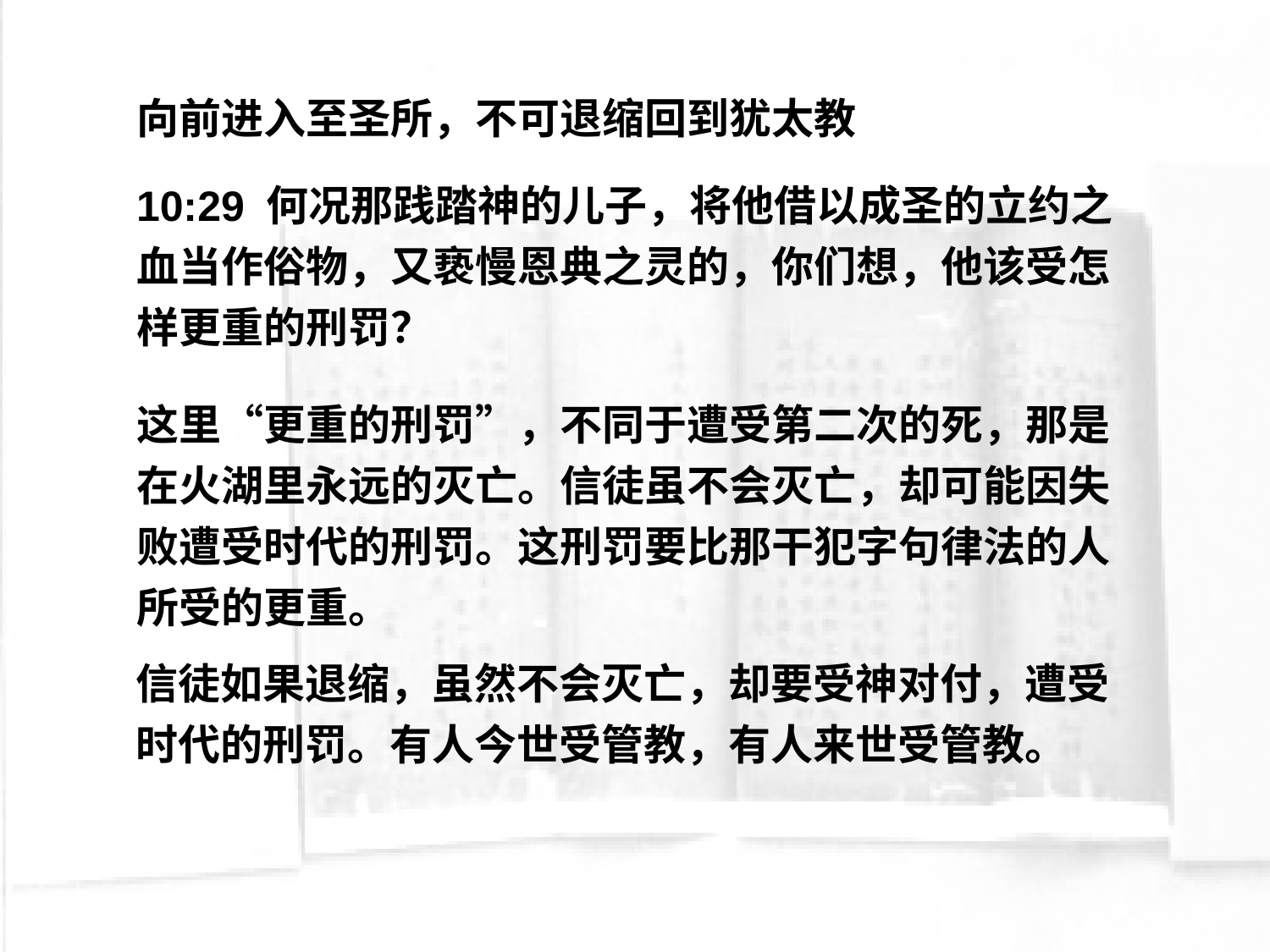

向前进入至圣所，不可退缩回到犹太教
10:29 何况那践踏神的儿子，将他借以成圣的立约之血当作俗物，又亵慢恩典之灵的，你们想，他该受怎样更重的刑罚？
这里“更重的刑罚”，不同于遭受第二次的死，那是在火湖里永远的灭亡。信徒虽不会灭亡，却可能因失败遭受时代的刑罚。这刑罚要比那干犯字句律法的人所受的更重。
信徒如果退缩，虽然不会灭亡，却要受神对付，遭受时代的刑罚。有人今世受管教，有人来世受管教。